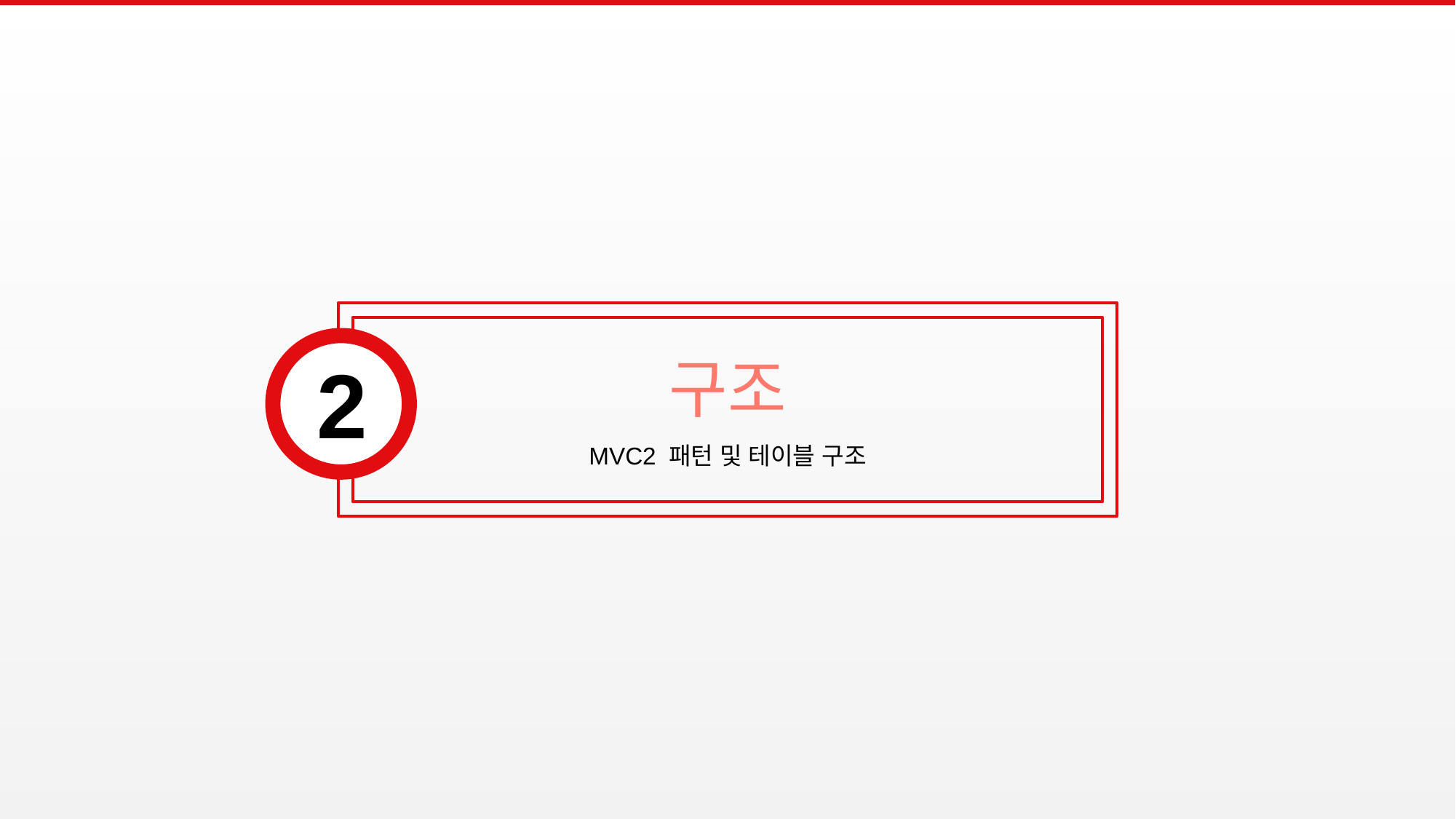

2
구조
MVC2 패턴 및 테이블 구조